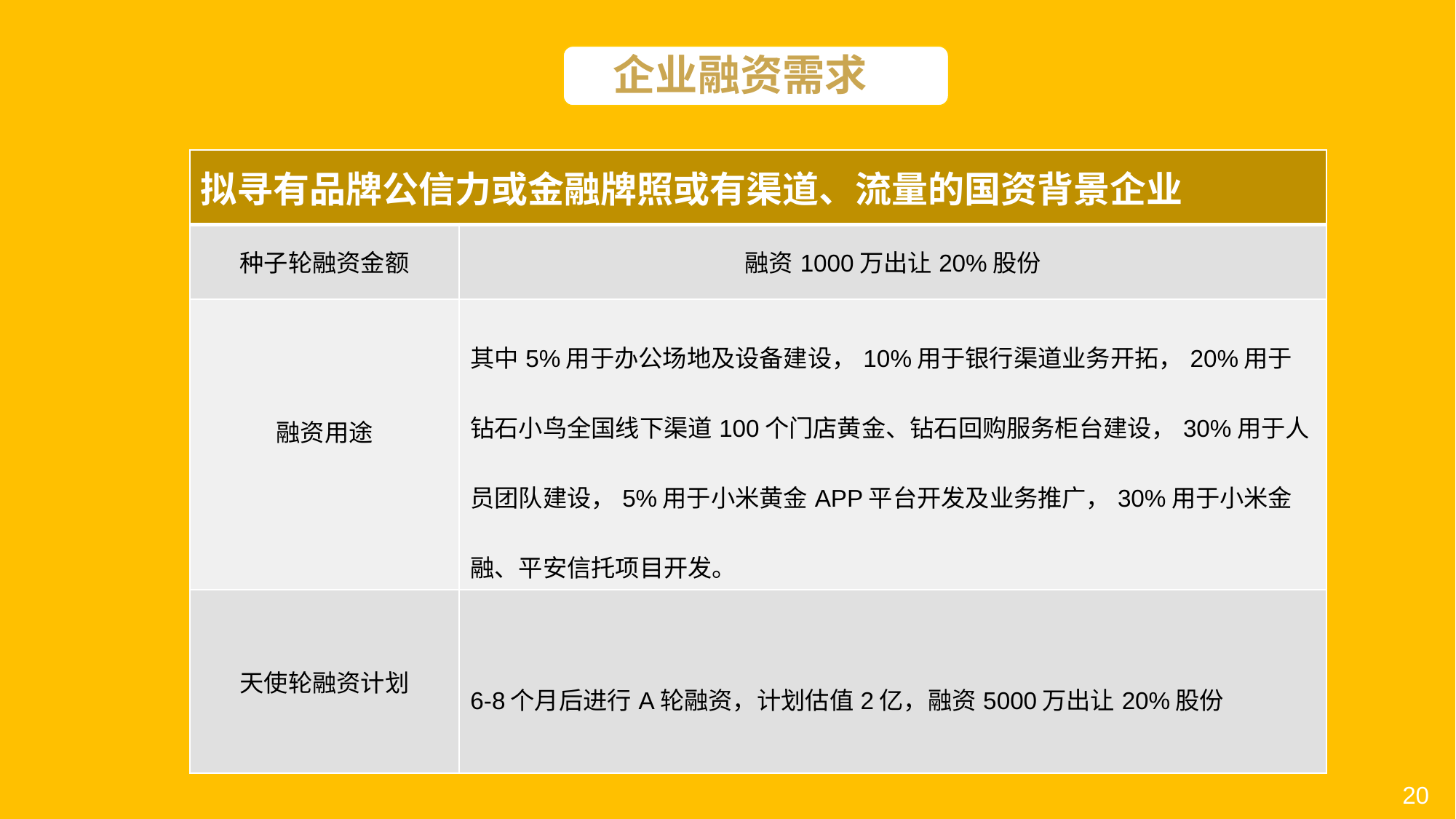

企业融资需求
| 拟寻有品牌公信力或金融牌照或有渠道、流量的国资背景企业 |  |
| --- | --- |
| 种子轮融资金额 | 融资1000万出让20%股份 |
| 融资用途 | 其中5%用于办公场地及设备建设，10%用于银行渠道业务开拓，20%用于钻石小鸟全国线下渠道100个门店黄金、钻石回购服务柜台建设，30%用于人员团队建设，5%用于小米黄金APP平台开发及业务推广，30%用于小米金融、平安信托项目开发。 |
| 天使轮融资计划 | 6-8个月后进行A轮融资，计划估值2亿，融资5000万出让20%股份 |
20